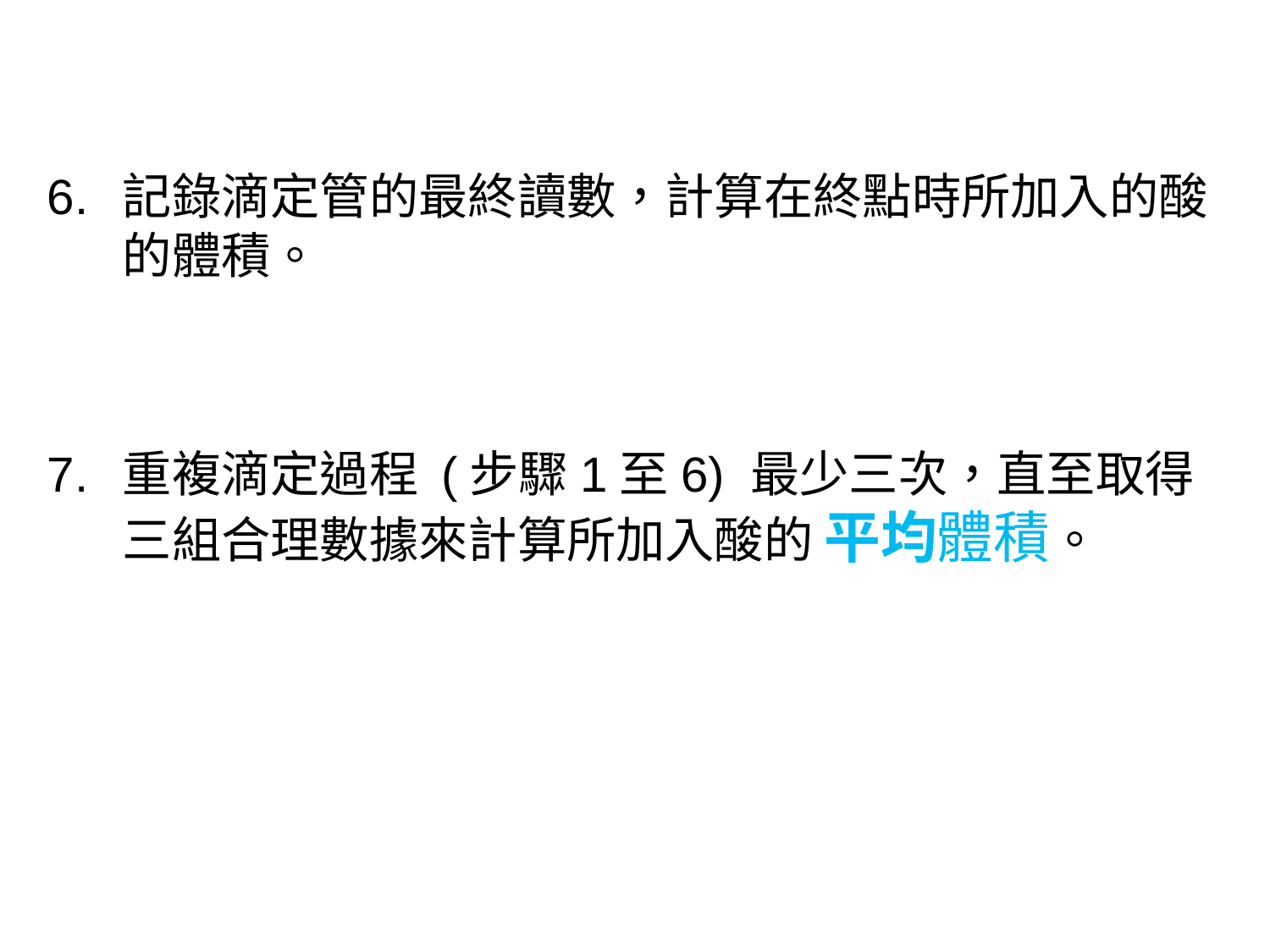

記錄滴定管的最終讀數，計算在終點時所加入的酸的體積。
重複滴定過程 (步驟1至6) 最少三次，直至取得三組合理數據來計算所加入酸的 平均體積。